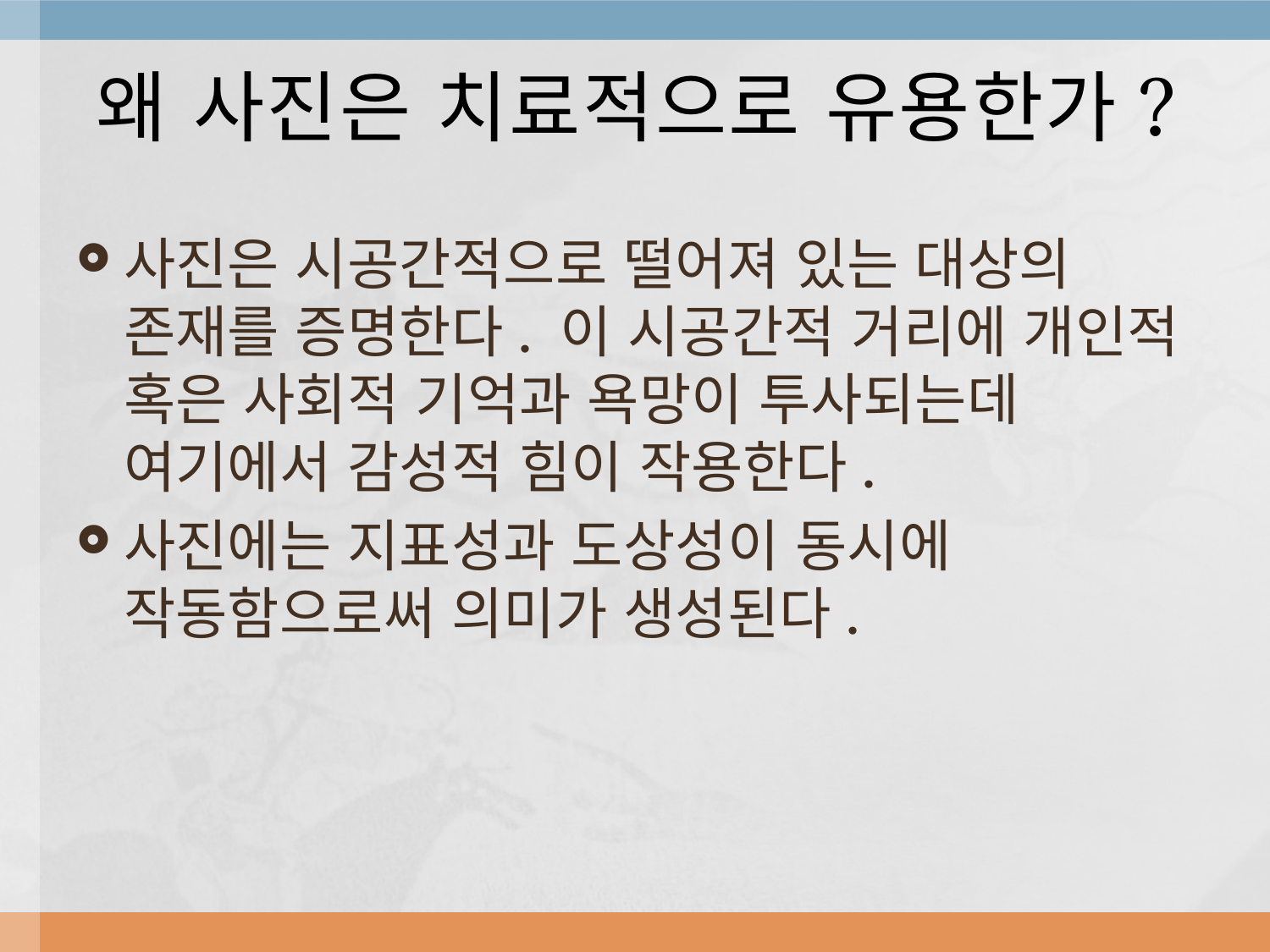

# 왜 사진은 치료적으로 유용한가?
사진은 시공간적으로 떨어져 있는 대상의 존재를 증명한다. 이 시공간적 거리에 개인적 혹은 사회적 기억과 욕망이 투사되는데 여기에서 감성적 힘이 작용한다.
사진에는 지표성과 도상성이 동시에 작동함으로써 의미가 생성된다.